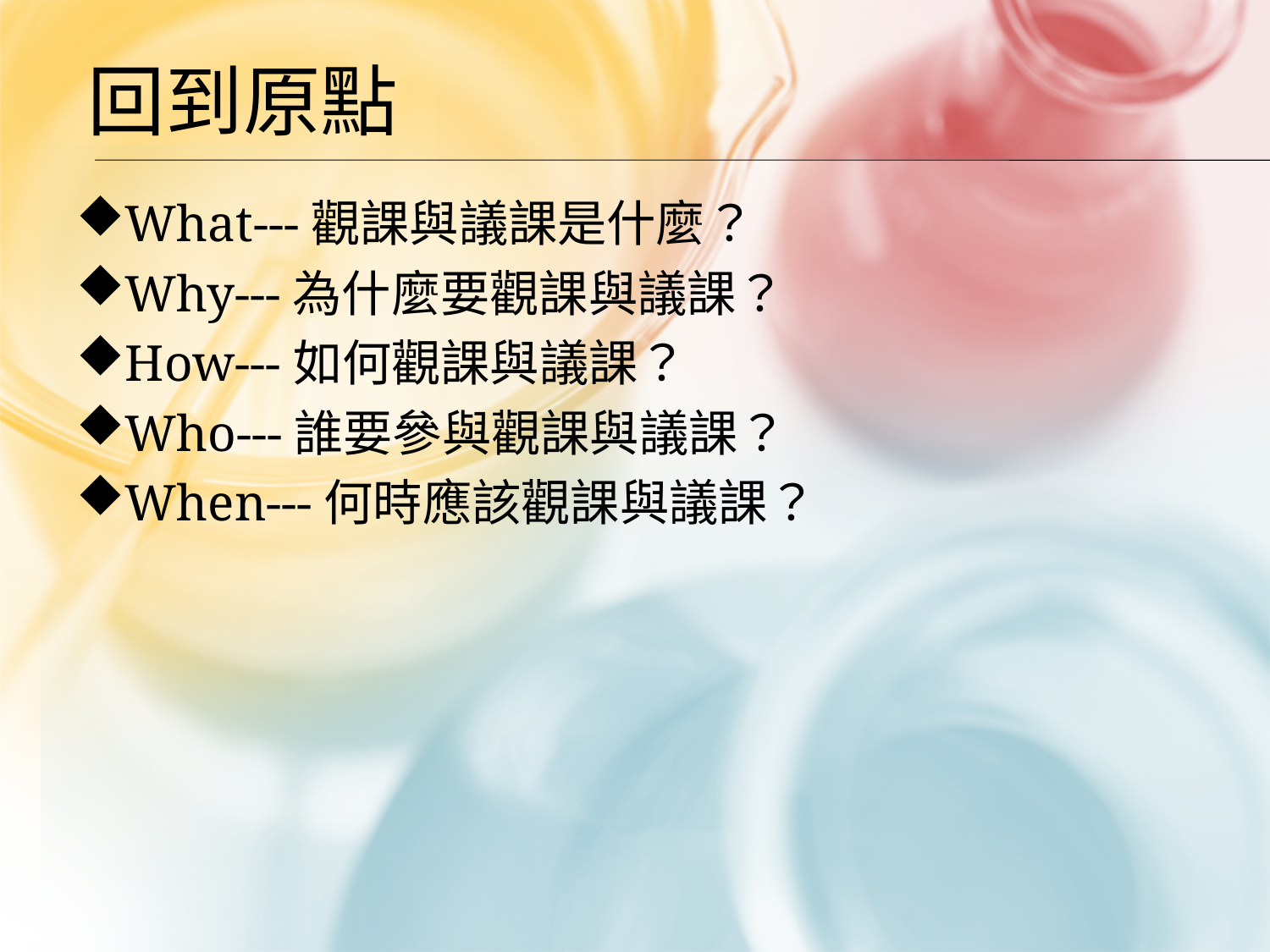

# 回到原點
What---觀課與議課是什麼？
Why---為什麼要觀課與議課？
How---如何觀課與議課？
Who---誰要參與觀課與議課？
When---何時應該觀課與議課？